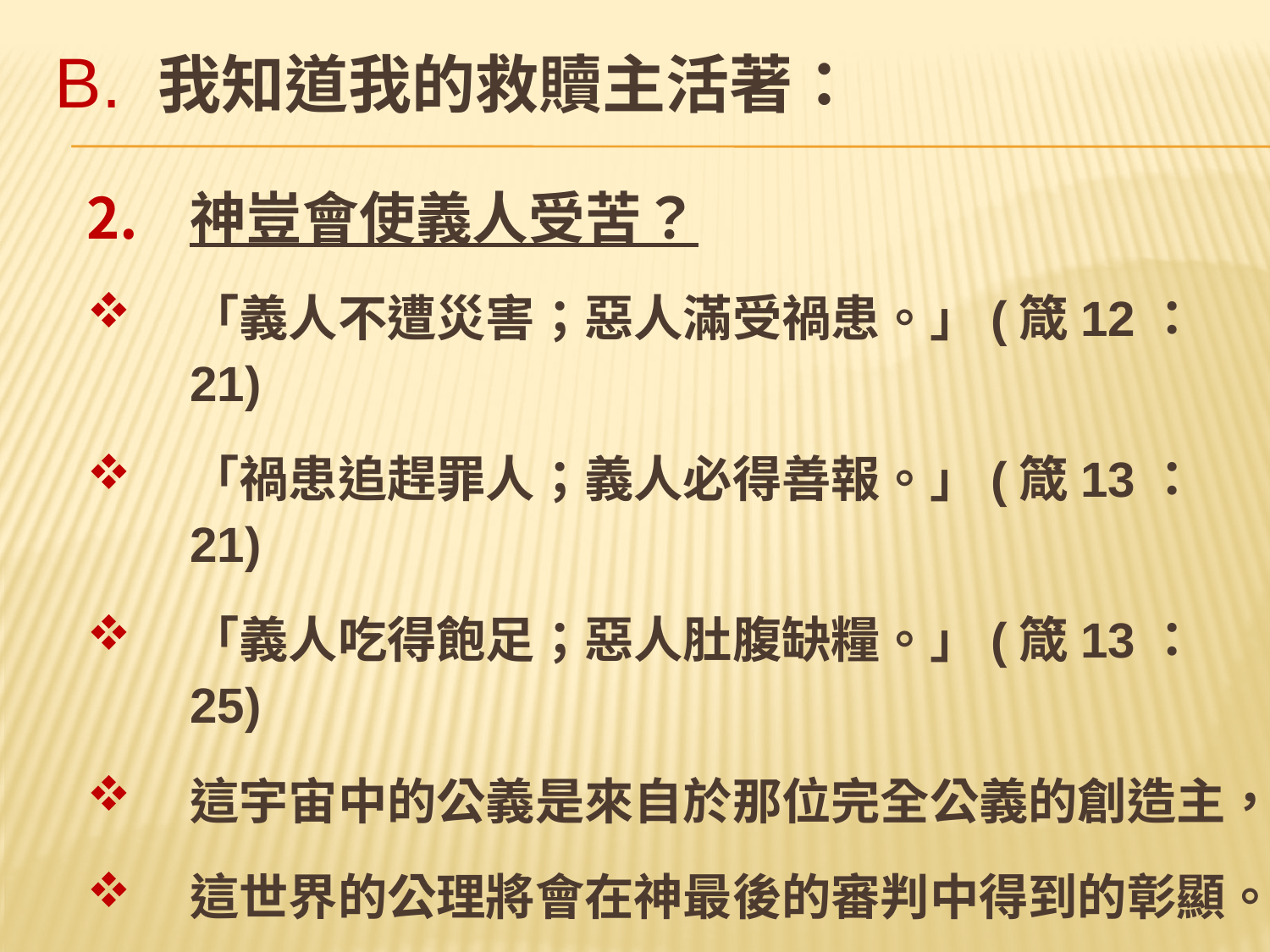

# B. 我知道我的救贖主活著：
神豈會使義人受苦？
「義人不遭災害；惡人滿受禍患。」(箴12：21)
「禍患追趕罪人；義人必得善報。」(箴13：21)
「義人吃得飽足；惡人肚腹缺糧。」(箴13：25)
這宇宙中的公義是來自於那位完全公義的創造主，
這世界的公理將會在神最後的審判中得到的彰顯。